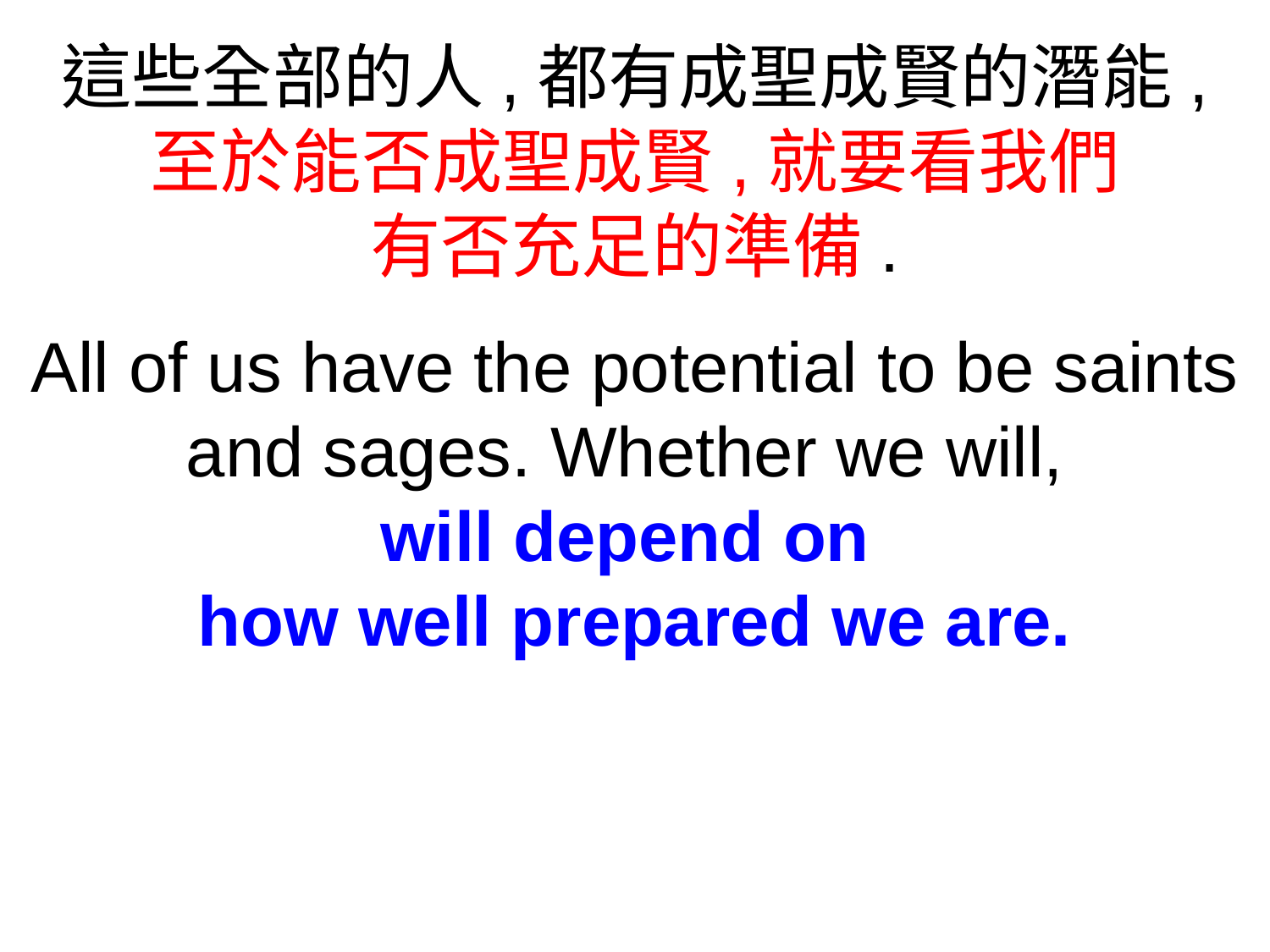

這些全部的人,都有成聖成賢的潛能,
至於能否成聖成賢,就要看我們
有否充足的準備.
All of us have the potential to be saints and sages. Whether we will,
will depend on
how well prepared we are.